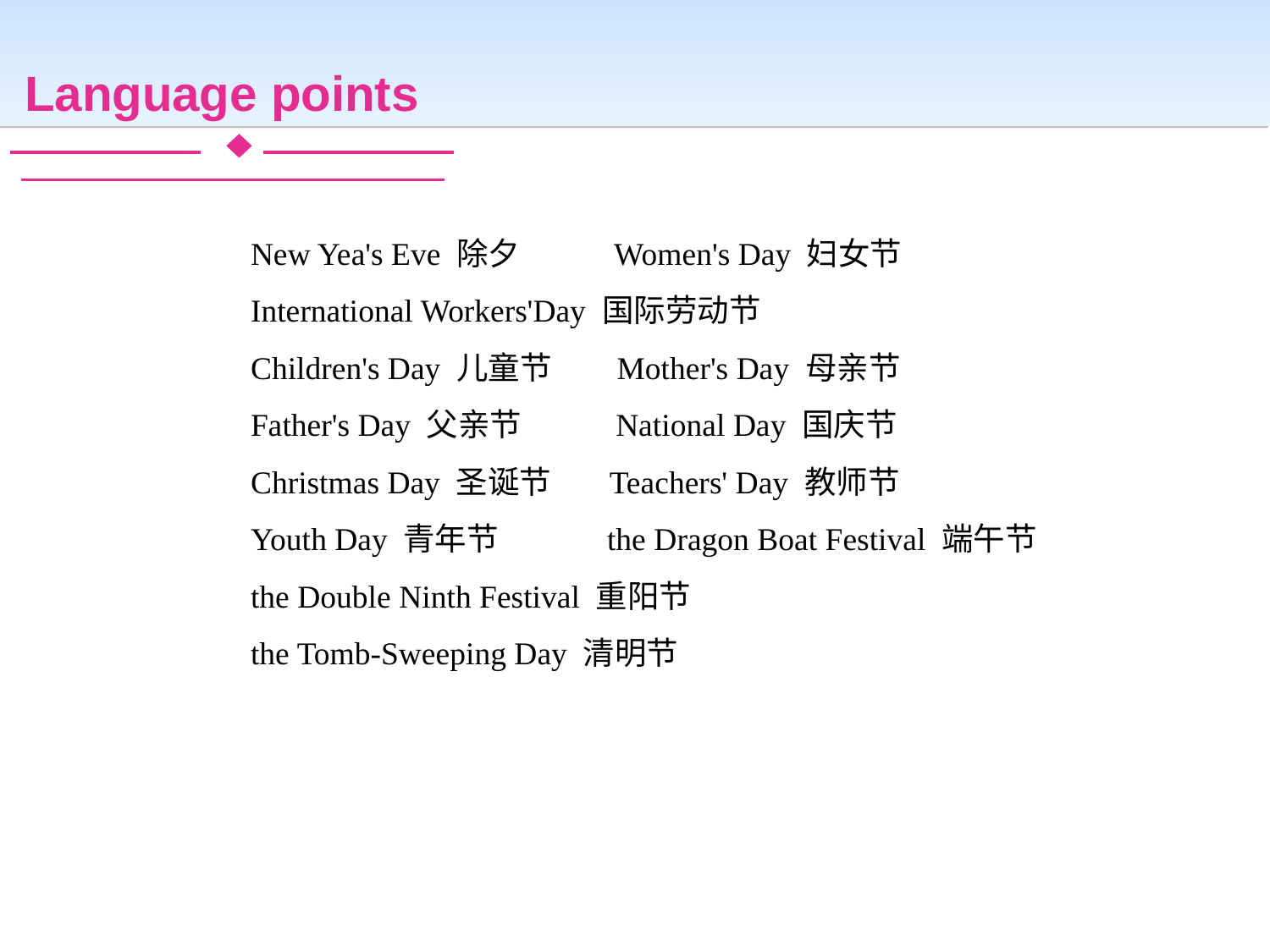

Language points

New Yea's Eve 除夕            Women's Day 妇女节
International Workers'Day 国际劳动节
Children's Day 儿童节        Mother's Day 母亲节
Father's Day 父亲节            National Day 国庆节
Christmas Day 圣诞节       Teachers' Day 教师节
Youth Day 青年节              the Dragon Boat Festival 端午节
the Double Ninth Festival 重阳节
the Tomb-Sweeping Day 清明节